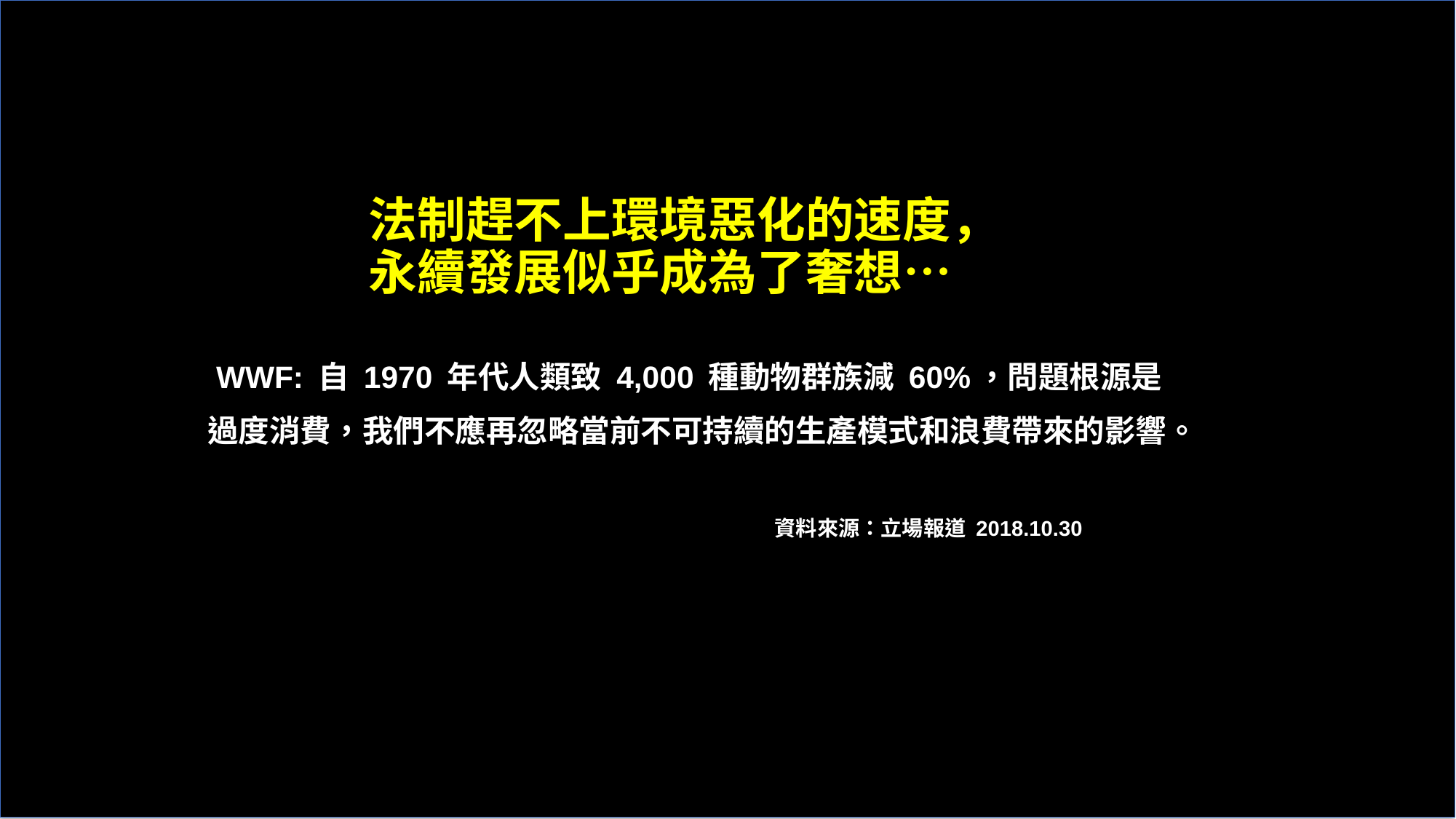

法制趕不上環境惡化的速度，永續發展似乎成為了奢想⋯

 WWF: 自 1970 年代人類致 4,000 種動物群族減 60%，問題根源是過度消費，我們不應再忽略當前不可持續的生產模式和浪費帶來的影響。

資料來源：立場報道 2018.10.30
4